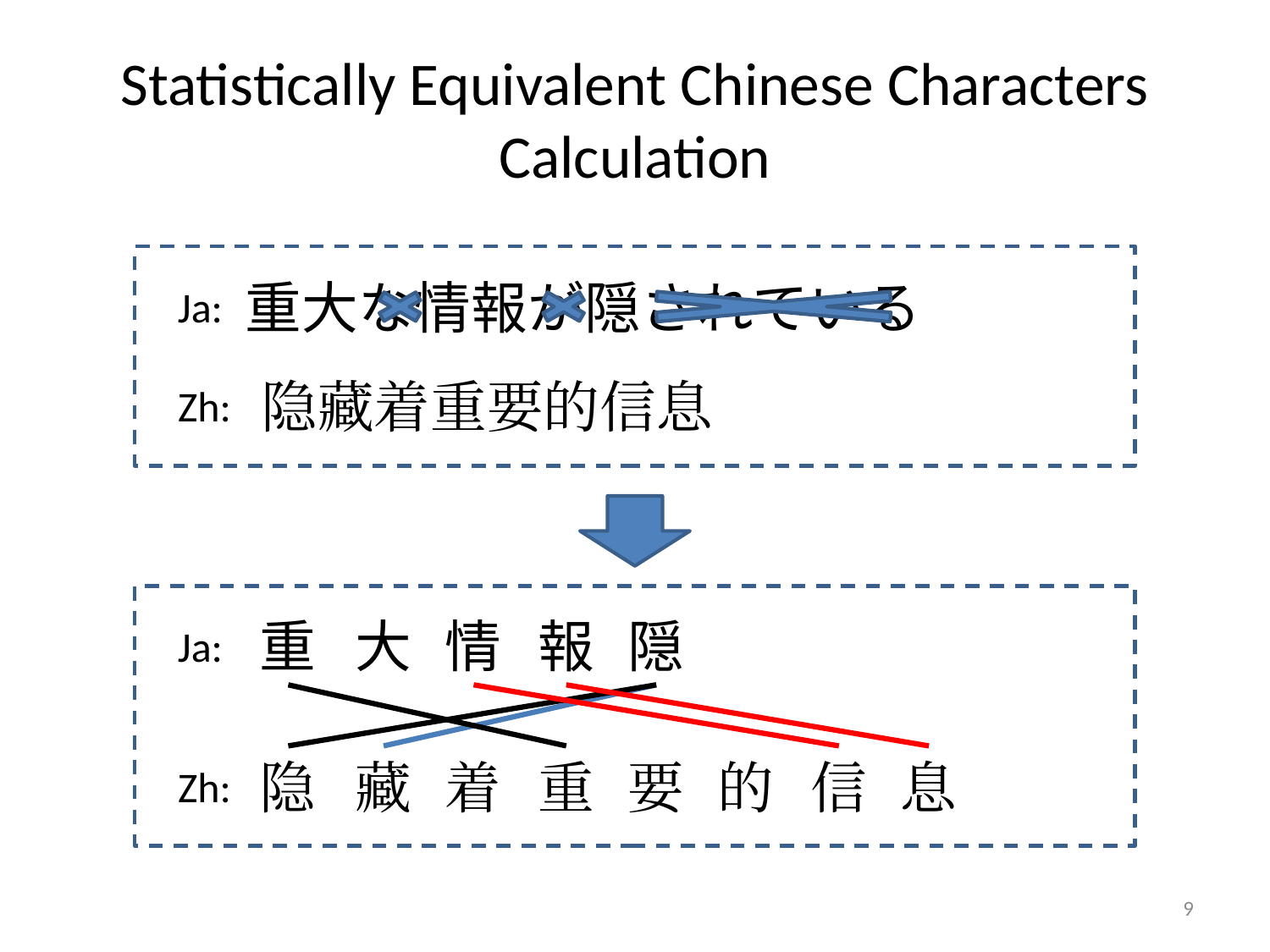

# Statistically Equivalent Chinese Characters Calculation

重大な情報が隠されている
Ja:

隐藏着重要的信息
Zh:

重
大
情
報
隠
Ja:
隐
藏
着
重
要
的
信
息
Zh:
9